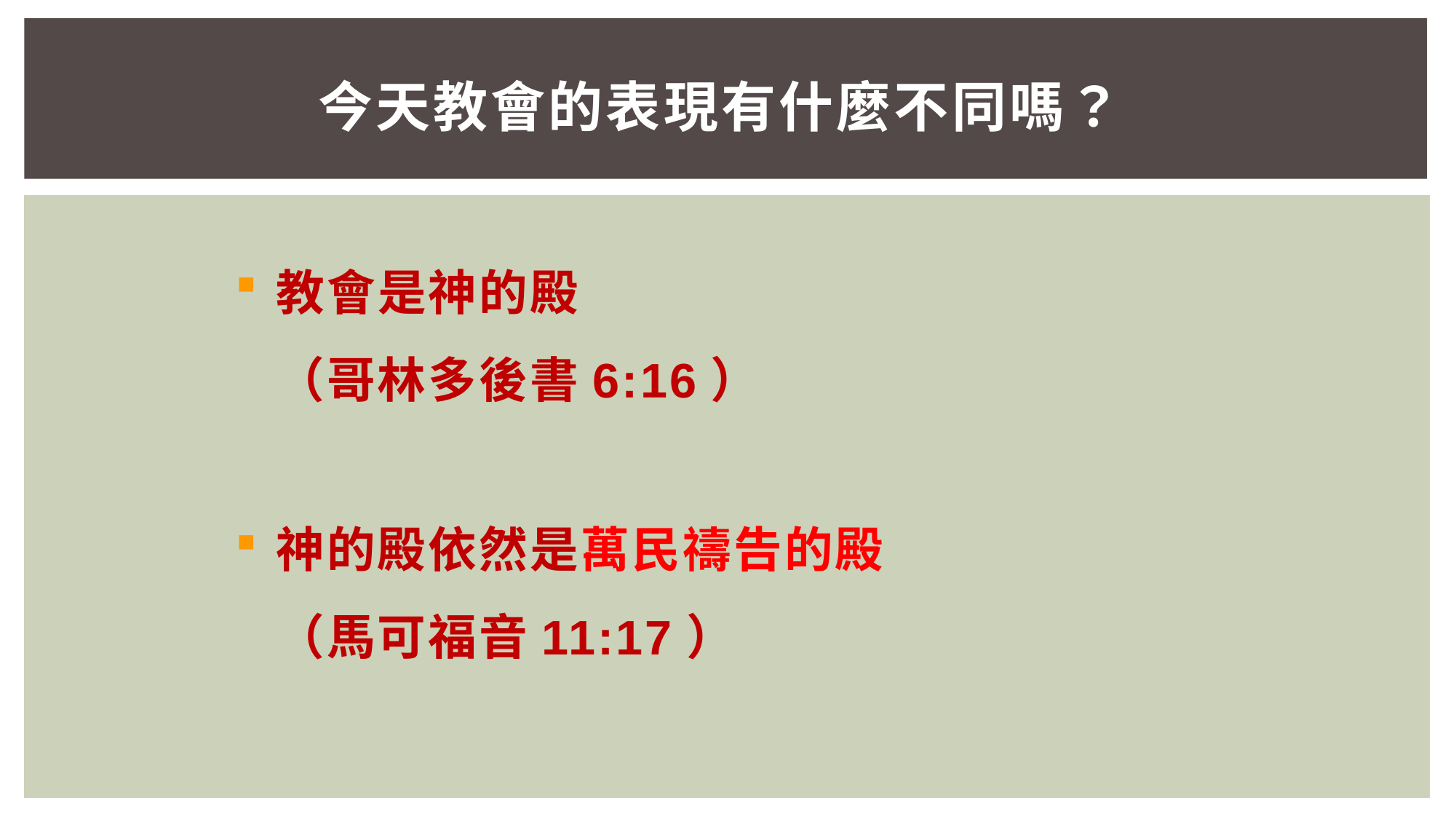

# 今天教會的表現有什麼不同嗎？
教會是神的殿
（哥林多後書6:16）
神的殿依然是萬民禱告的殿
（馬可福音11:17）